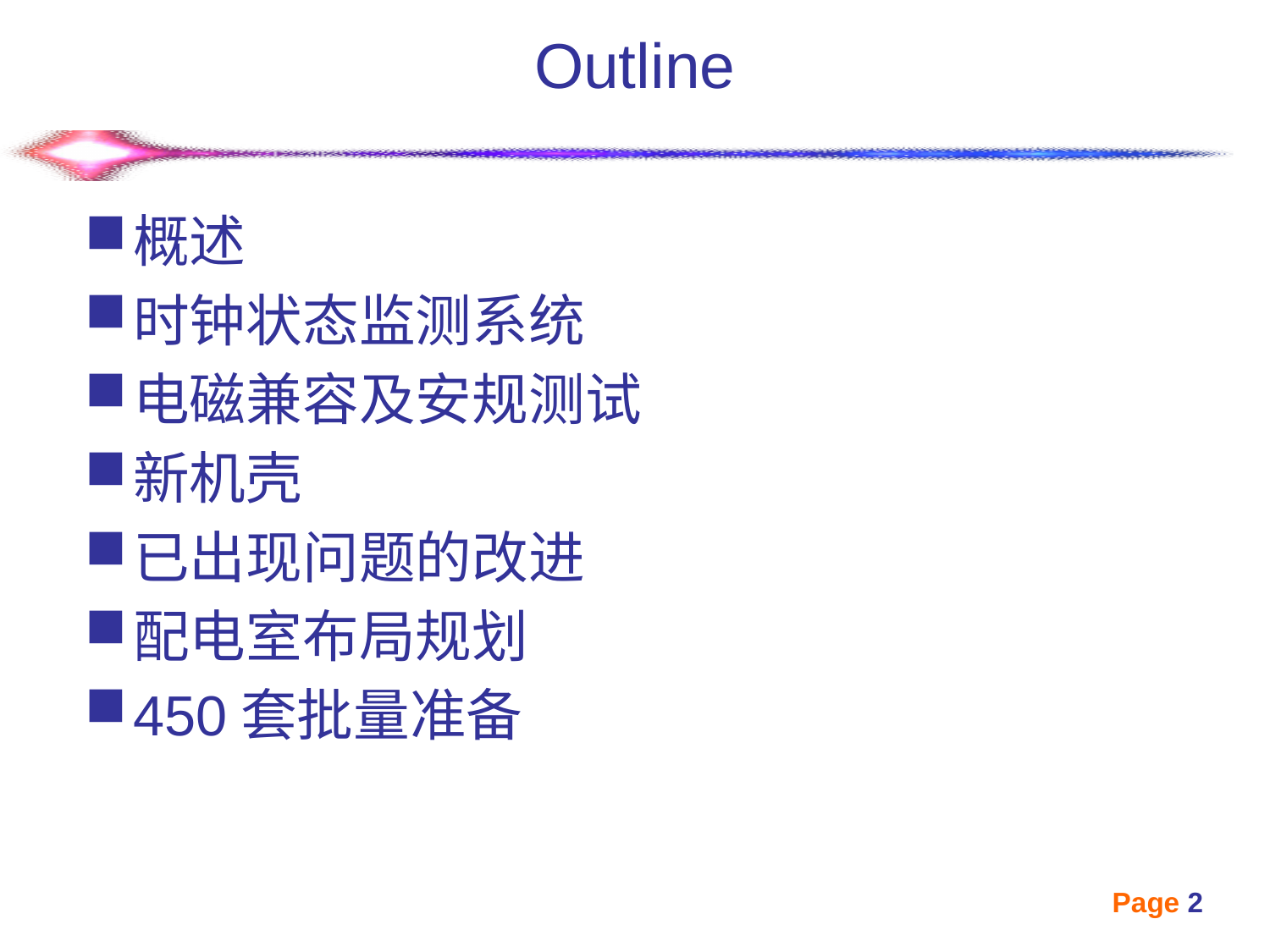

# Outline
概述
时钟状态监测系统
电磁兼容及安规测试
新机壳
已出现问题的改进
配电室布局规划
450套批量准备
Page 2